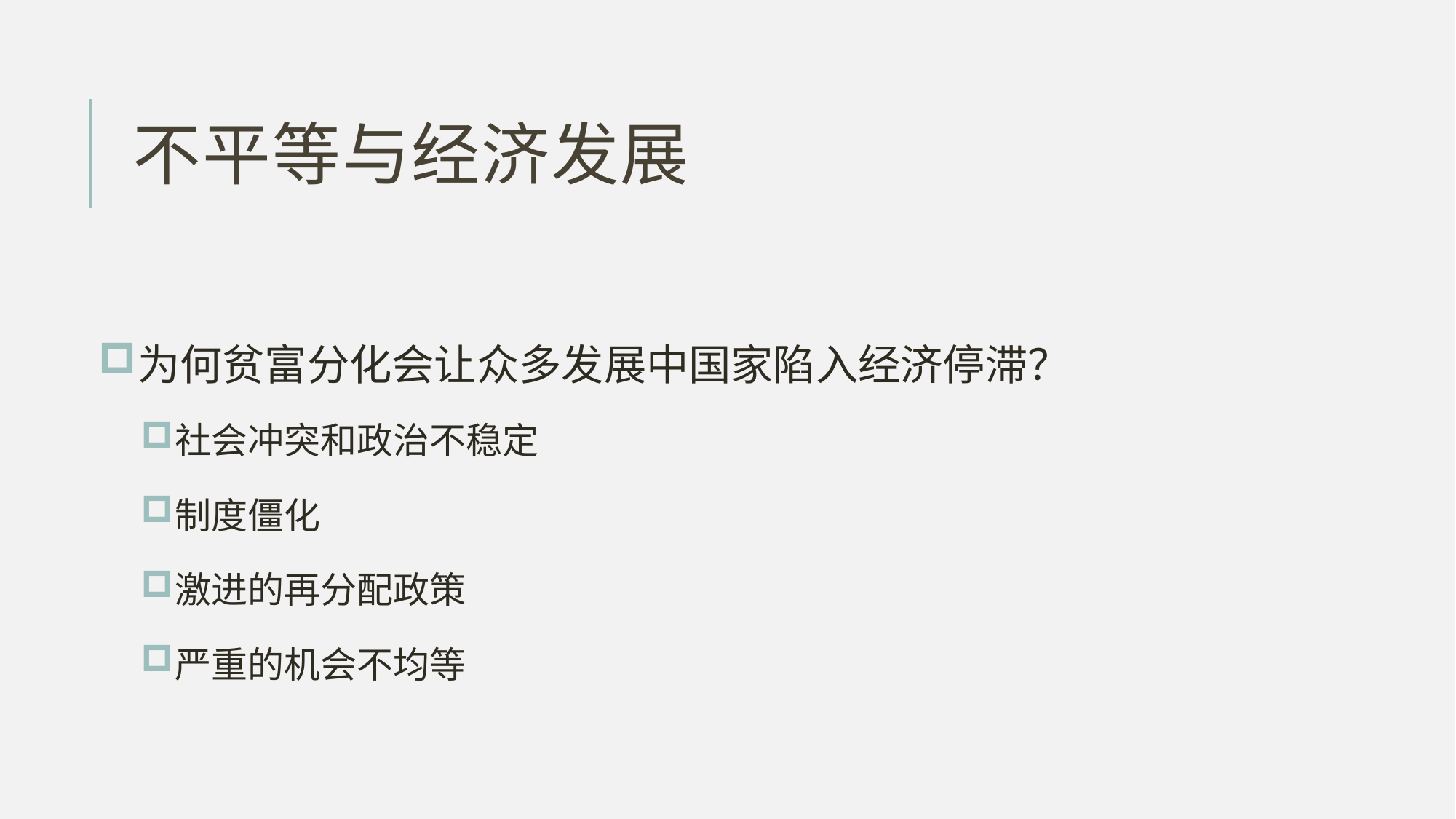

# 不平等与经济发展
为何贫富分化会让众多发展中国家陷入经济停滞？
社会冲突和政治不稳定
制度僵化
激进的再分配政策
严重的机会不均等